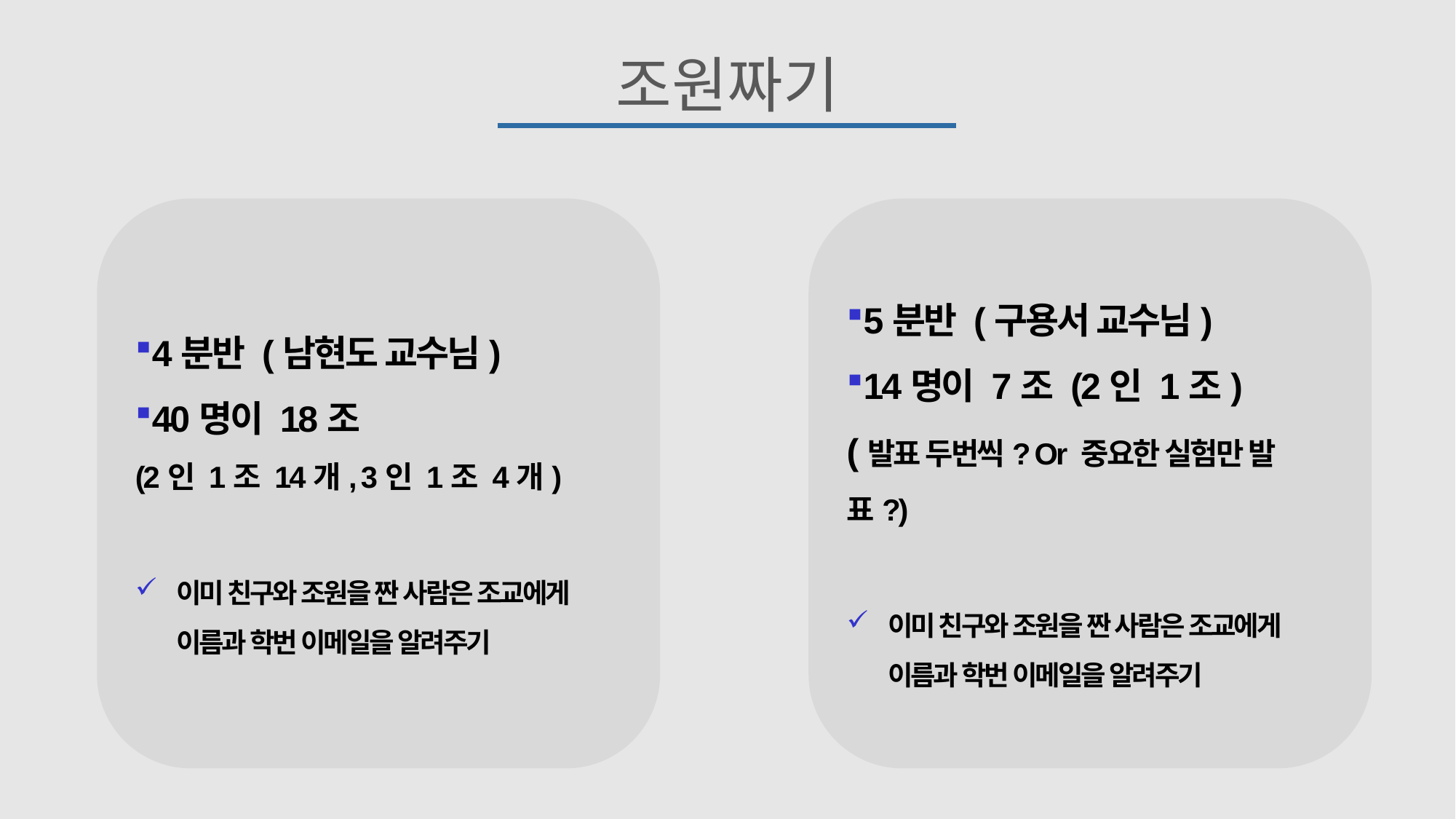

조원짜기
4분반 (남현도 교수님)
40명이 18조
(2인 1조 14개, 3인 1조 4개)

이미 친구와 조원을 짠 사람은 조교에게 이름과 학번 이메일을 알려주기
5분반 (구용서 교수님)
14명이 7조 (2인 1조)
(발표 두번씩? Or 중요한 실험만 발표?)

이미 친구와 조원을 짠 사람은 조교에게 이름과 학번 이메일을 알려주기